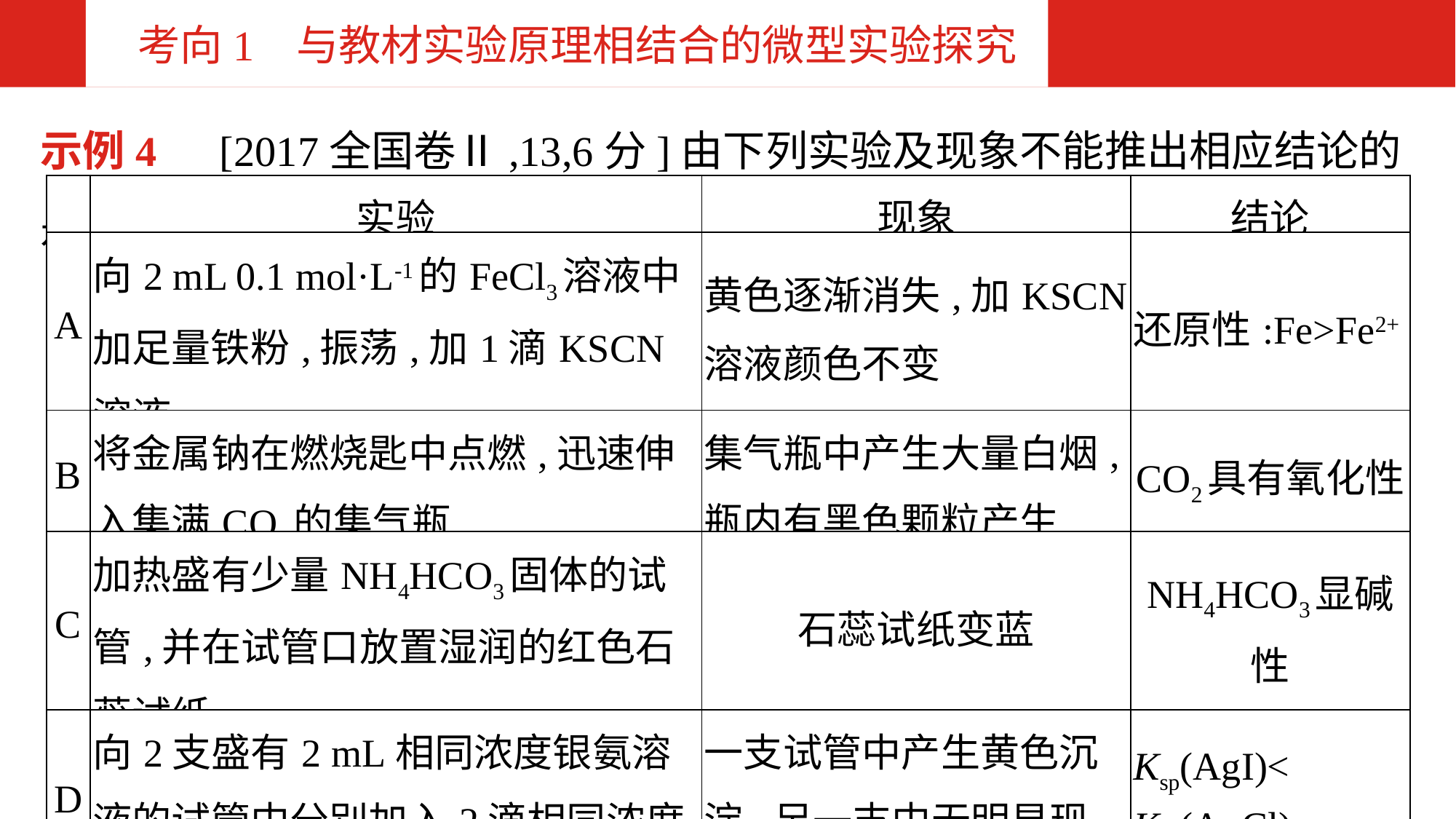

考向1   与教材实验原理相结合的微型实验探究

示例4　[2017全国卷Ⅱ,13,6分]由下列实验及现象不能推出相应结论的是
|  | 实验 | 现象 | 结论 |
| --- | --- | --- | --- |
| A | 向2 mL 0.1 mol·L-1的FeCl3溶液中加足量铁粉,振荡,加1滴KSCN溶液 | 黄色逐渐消失,加KSCN溶液颜色不变 | 还原性:Fe>Fe2+ |
| B | 将金属钠在燃烧匙中点燃,迅速伸入集满CO2的集气瓶 | 集气瓶中产生大量白烟,瓶内有黑色颗粒产生 | CO2具有氧化性 |
| C | 加热盛有少量NH4HCO3固体的试管,并在试管口放置湿润的红色石蕊试纸 | 石蕊试纸变蓝 | NH4HCO3显碱性 |
| D | 向2支盛有2 mL相同浓度银氨溶液的试管中分别加入2滴相同浓度的NaCl和NaI溶液 | 一支试管中产生黄色沉淀,另一支中无明显现象 | Ksp(AgI)< Ksp(AgCl) |